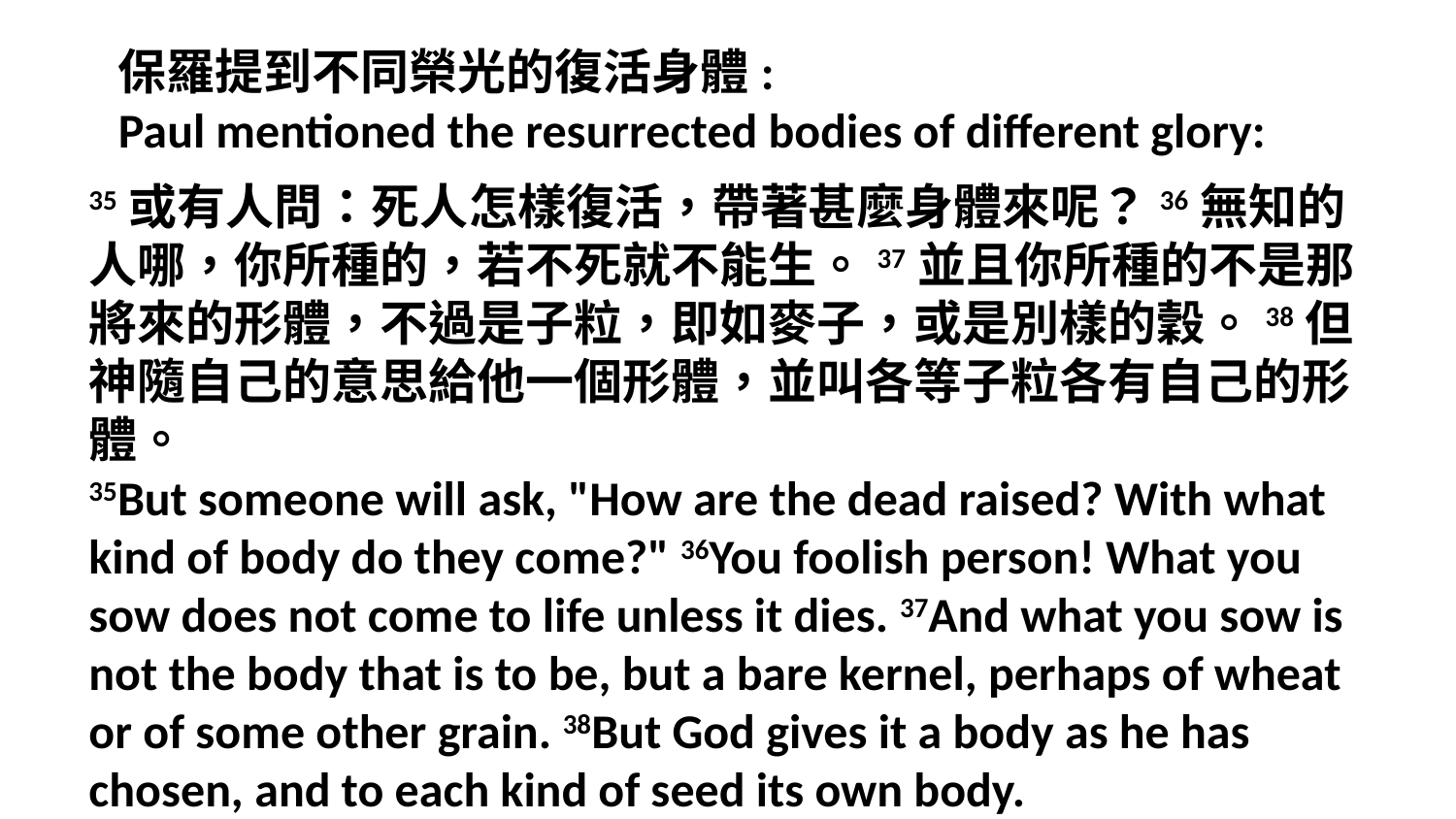

保羅提到不同榮光的復活身體:
Paul mentioned the resurrected bodies of different glory:
35或有人問：死人怎樣復活，帶著甚麼身體來呢？36無知的人哪，你所種的，若不死就不能生。37並且你所種的不是那將來的形體，不過是子粒，即如麥子，或是別樣的穀。38但神隨自己的意思給他一個形體，並叫各等子粒各有自己的形體。
35But someone will ask, "How are the dead raised? With what kind of body do they come?" 36You foolish person! What you sow does not come to life unless it dies. 37And what you sow is not the body that is to be, but a bare kernel, perhaps of wheat or of some other grain. 38But God gives it a body as he has chosen, and to each kind of seed its own body.